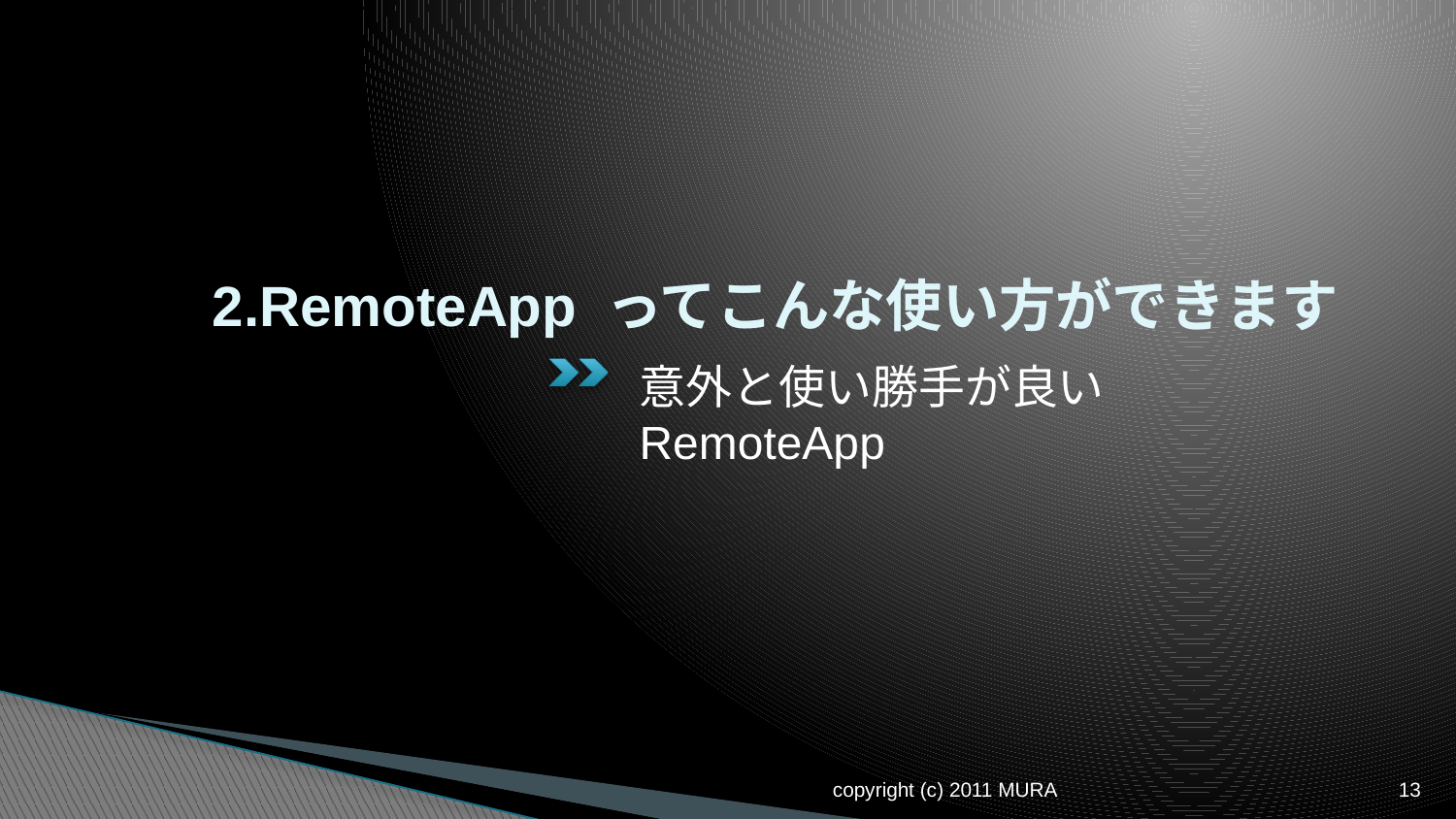

# 2.RemoteApp ってこんな使い方ができます
意外と使い勝手が良い RemoteApp
copyright (c) 2011 MURA
13